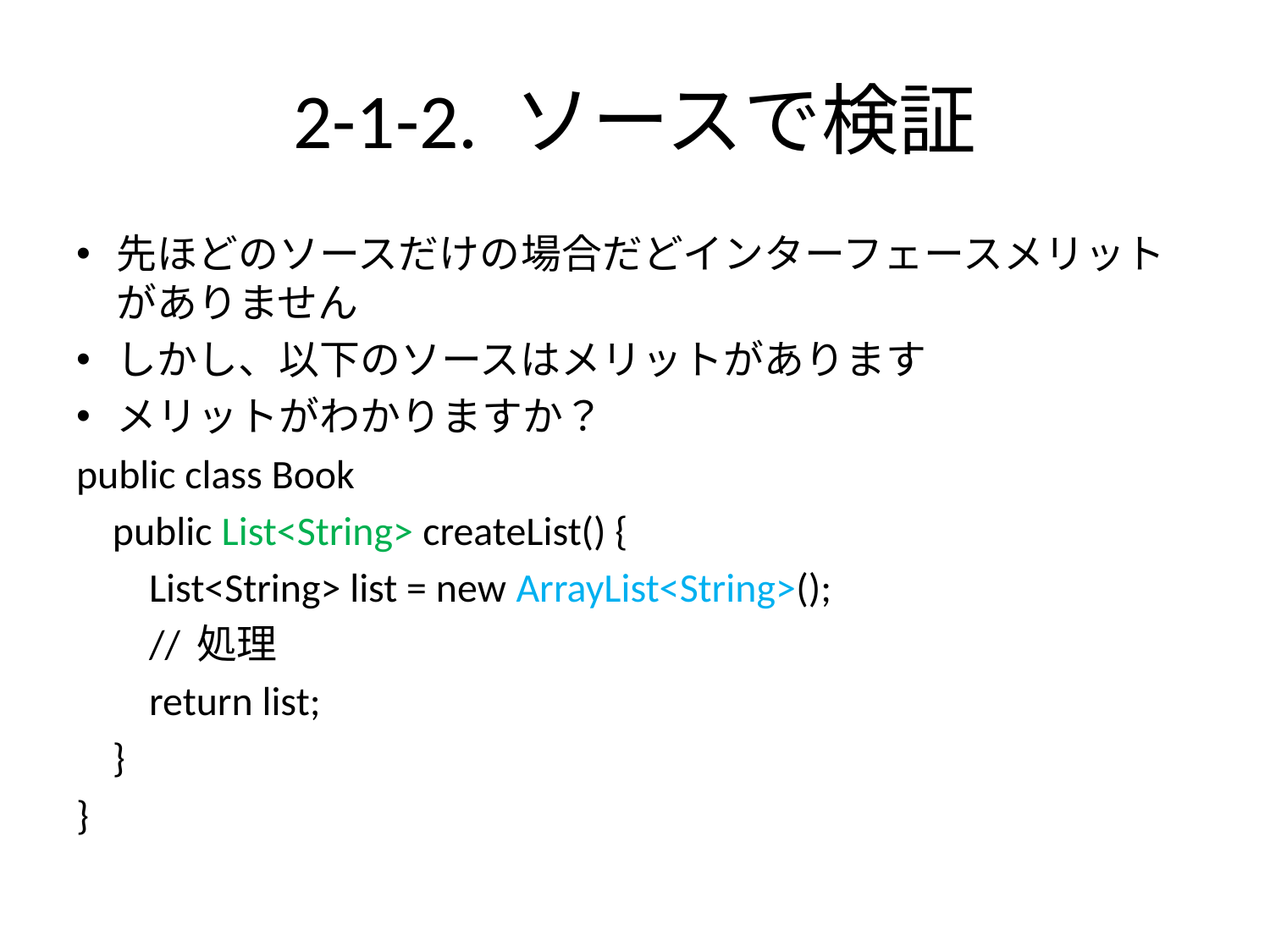

# 2-1-2. ソースで検証
先ほどのソースだけの場合だどインターフェースメリットがありません
しかし、以下のソースはメリットがあります
メリットがわかりますか？
public class Book
    public List<String> createList() {
        List<String> list = new ArrayList<String>();
        // 処理
        return list;
    }
}